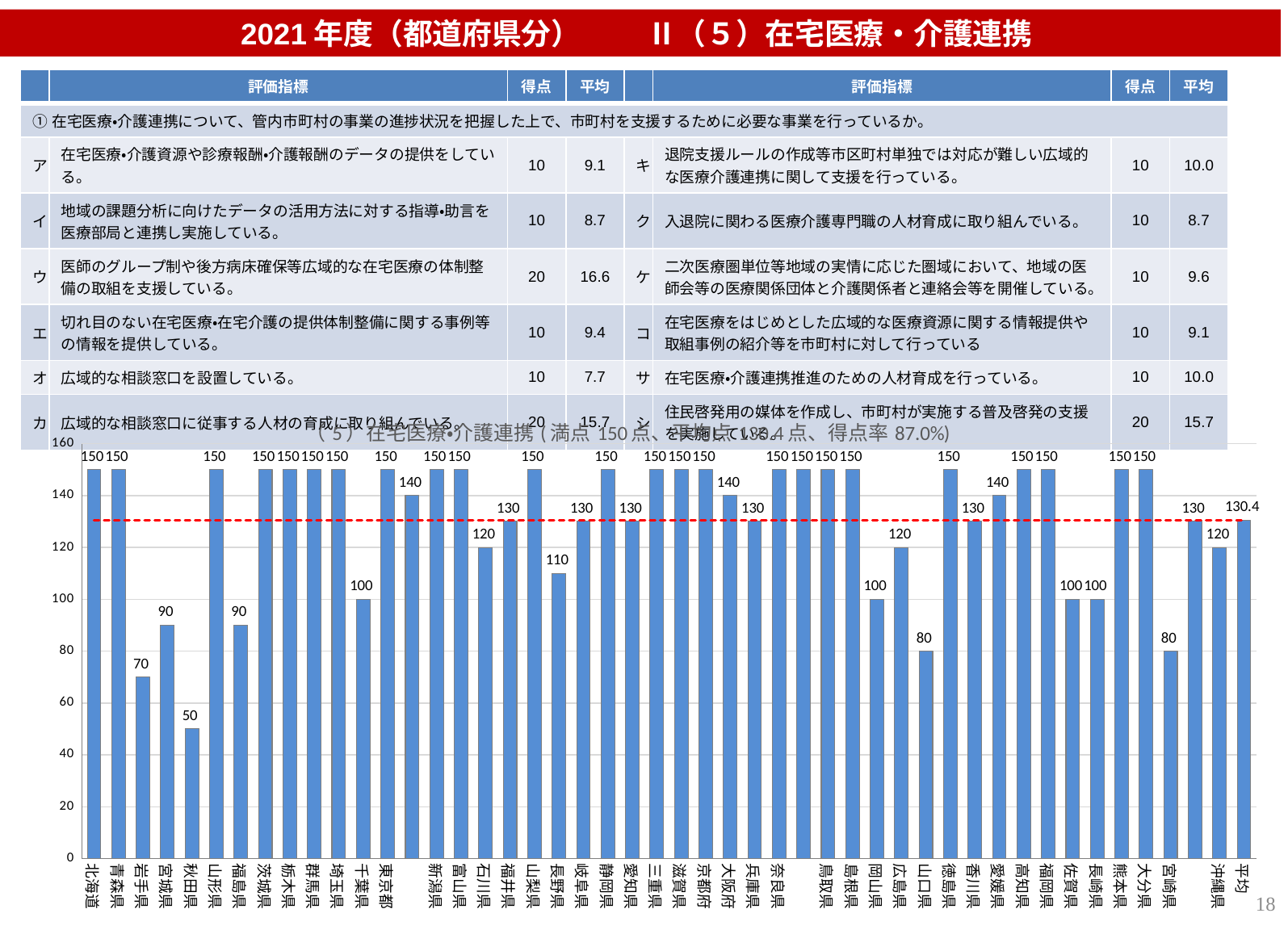

2021年度（都道府県分） 　　Ⅱ（５）在宅医療・介護連携
|  | 評価指標 | 得点 | 平均 |  | 評価指標 | 得点 | 平均 |
| --- | --- | --- | --- | --- | --- | --- | --- |
| ①在宅医療・介護連携について、管内市町村の事業の進捗状況を把握した上で、市町村を支援するために必要な事業を行っているか。 |  |  |  |  |  |  |  |
| ア | 在宅医療・介護資源や診療報酬・介護報酬のデータの提供をしている。 | 10 | 9.1 | キ | 退院支援ルールの作成等市区町村単独では対応が難しい広域的な医療介護連携に関して支援を行っている。 | 10 | 10.0 |
| イ | 地域の課題分析に向けたデータの活用方法に対する指導・助言を医療部局と連携し実施している。 | 10 | 8.7 | ク | 入退院に関わる医療介護専門職の人材育成に取り組んでいる。 | 10 | 8.7 |
| ウ | 医師のグループ制や後方病床確保等広域的な在宅医療の体制整備の取組を支援している。 | 20 | 16.6 | ケ | 二次医療圏単位等地域の実情に応じた圏域において、地域の医師会等の医療関係団体と介護関係者と連絡会等を開催している。 | 10 | 9.6 |
| エ | 切れ目のない在宅医療・在宅介護の提供体制整備に関する事例等の情報を提供している。 | 10 | 9.4 | コ | 在宅医療をはじめとした広域的な医療資源に関する情報提供や取組事例の紹介等を市町村に対して行っている | 10 | 9.1 |
| オ | 広域的な相談窓口を設置している。 | 10 | 7.7 | サ | 在宅医療・介護連携推進のための人材育成を行っている。 | 10 | 10.0 |
| カ | 広域的な相談窓口に従事する人材の育成に取り組んでいる。 | 20 | 15.7 | シ | 住民啓発用の媒体を作成し、市町村が実施する普及啓発の支援を実施している。 | 20 | 15.7 |

### Chart: （5）在宅医療・介護連携(満点150点、平均点130.4点、得点率87.0%)

| Category | （5）在宅医療・介護連携(満点150点、平均点128.9点、得点率86.0％) | 平均 |
|---|---|---|
| 北海道 | 150.0 | 130.4255319148936 |
| 青森県 | 150.0 | 130.4255319148936 |
| 岩手県 | 70.0 | 130.4255319148936 |
| 宮城県 | 90.0 | 130.4255319148936 |
| 秋田県 | 50.0 | 130.4255319148936 |
| 山形県 | 150.0 | 130.4255319148936 |
| 福島県 | 90.0 | 130.4255319148936 |
| 茨城県 | 150.0 | 130.4255319148936 |
| 栃木県 | 150.0 | 130.4255319148936 |
| 群馬県 | 150.0 | 130.4255319148936 |
| 埼玉県 | 150.0 | 130.4255319148936 |
| 千葉県 | 100.0 | 130.4255319148936 |
| 東京都 | 150.0 | 130.4255319148936 |
| 神奈川県 | 140.0 | 130.4255319148936 |
| 新潟県 | 150.0 | 130.4255319148936 |
| 富山県 | 150.0 | 130.4255319148936 |
| 石川県 | 120.0 | 130.4255319148936 |
| 福井県 | 130.0 | 130.4255319148936 |
| 山梨県 | 150.0 | 130.4255319148936 |
| 長野県 | 110.0 | 130.4255319148936 |
| 岐阜県 | 130.0 | 130.4255319148936 |
| 静岡県 | 150.0 | 130.4255319148936 |
| 愛知県 | 130.0 | 130.4255319148936 |
| 三重県 | 150.0 | 130.4255319148936 |
| 滋賀県 | 150.0 | 130.4255319148936 |
| 京都府 | 150.0 | 130.4255319148936 |
| 大阪府 | 140.0 | 130.4255319148936 |
| 兵庫県 | 130.0 | 130.4255319148936 |
| 奈良県 | 150.0 | 130.4255319148936 |
| 和歌山県 | 150.0 | 130.4255319148936 |
| 鳥取県 | 150.0 | 130.4255319148936 |
| 島根県 | 150.0 | 130.4255319148936 |
| 岡山県 | 100.0 | 130.4255319148936 |
| 広島県 | 120.0 | 130.4255319148936 |
| 山口県 | 80.0 | 130.4255319148936 |
| 徳島県 | 150.0 | 130.4255319148936 |
| 香川県 | 130.0 | 130.4255319148936 |
| 愛媛県 | 140.0 | 130.4255319148936 |
| 高知県 | 150.0 | 130.4255319148936 |
| 福岡県 | 150.0 | 130.4255319148936 |
| 佐賀県 | 100.0 | 130.4255319148936 |
| 長崎県 | 100.0 | 130.4255319148936 |
| 熊本県 | 150.0 | 130.4255319148936 |
| 大分県 | 150.0 | 130.4255319148936 |
| 宮崎県 | 80.0 | 130.4255319148936 |
| 鹿児島県 | 130.0 | 130.4255319148936 |
| 沖縄県 | 120.0 | 130.4255319148936 |
| 平均 | 130.4255319148936 | 130.4255319148936 |
18